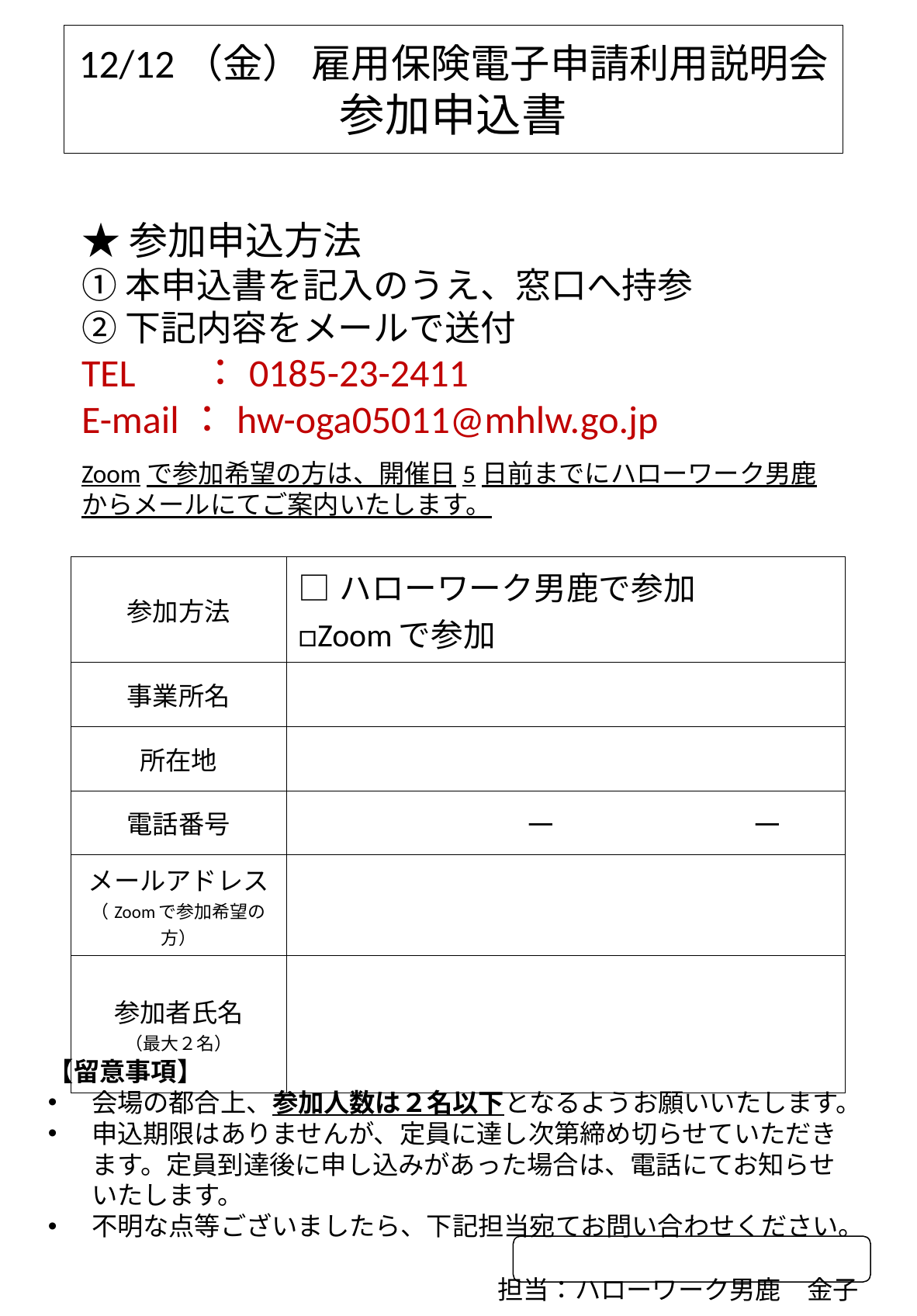

12/12（金） 雇用保険電子申請利用説明会
参加申込書

★参加申込方法
①本申込書を記入のうえ、窓口へ持参
②下記内容をメールで送付
TEL　  ：0185-23-2411
E-mail：hw-oga05011@mhlw.go.jp

Zoomで参加希望の方は、開催日5日前までにハローワーク男鹿からメールにてご案内いたします。

| 参加方法 | □ハローワーク男鹿で参加 □Zoomで参加 |
| --- | --- |
| 事業所名 |  |
| 所在地 |  |
| 電話番号 | －　　　　　　－ |
| メールアドレス （Zoomで参加希望の方） |  |
| 参加者氏名 （最大２名） |  |
【留意事項】
会場の都合上、参加人数は２名以下となるようお願いいたします。
申込期限はありませんが、定員に達し次第締め切らせていただきます。定員到達後に申し込みがあった場合は、電話にてお知らせいたします。
不明な点等ございましたら、下記担当宛てお問い合わせください。

　　　　　　　　　　　　　担当：ハローワーク男鹿　金子